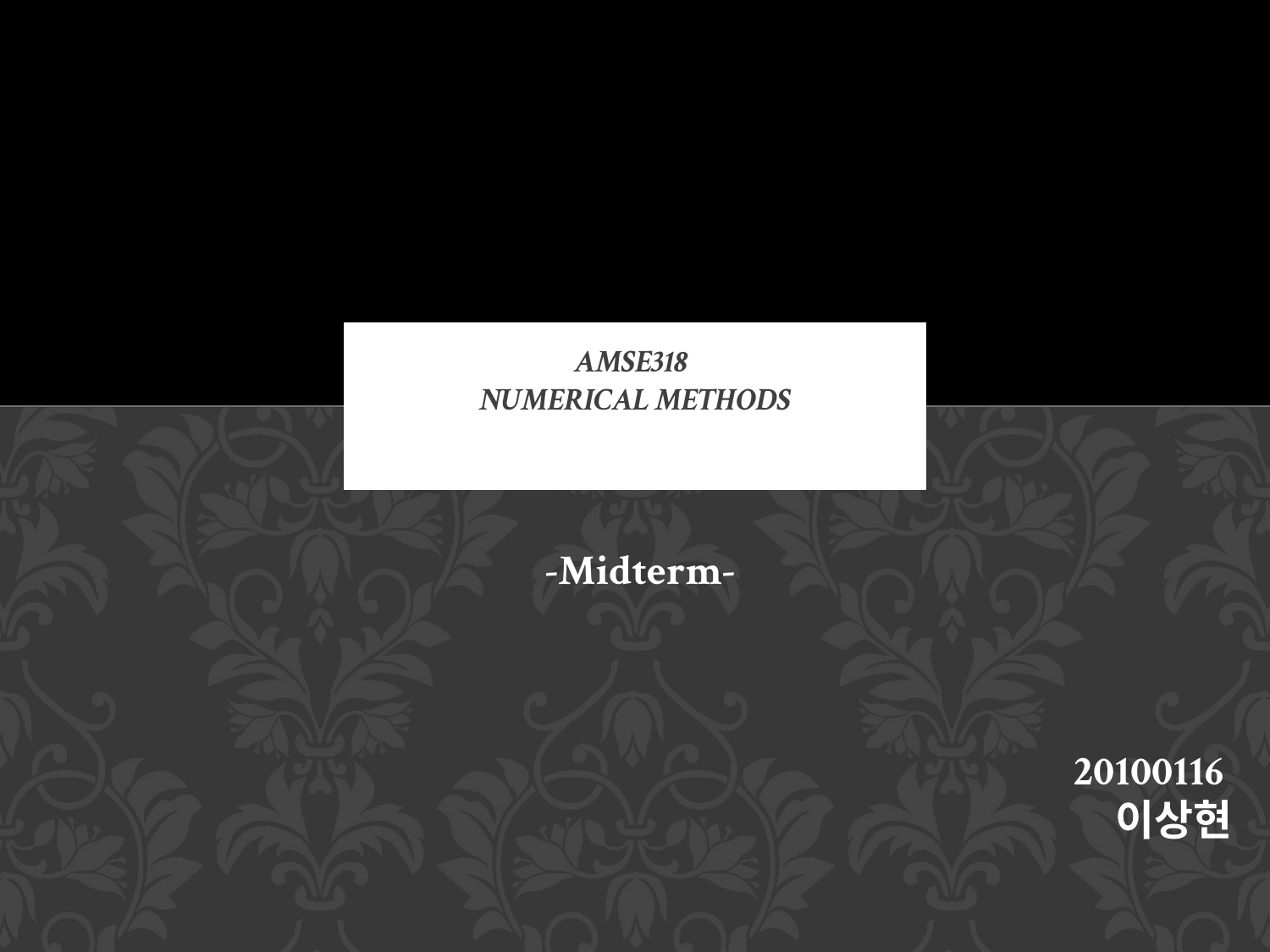

# AMSE318 Numerical Methods

-Midterm-
20100116
이상현